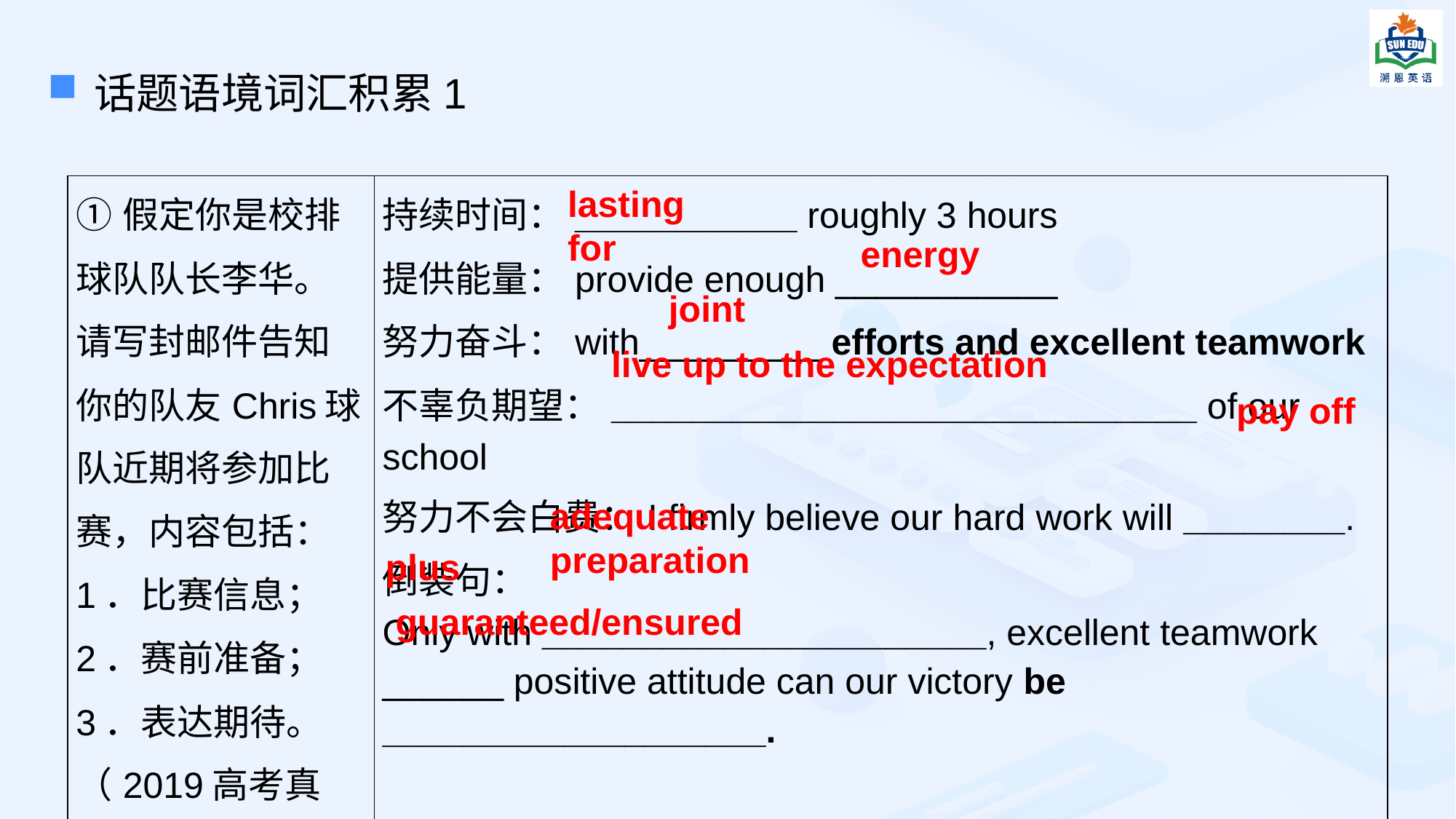

话题语境词汇积累1
| ①假定你是校排球队队长李华。请写封邮件告知你的队友Chris球队近期将参加比赛，内容包括：1．比赛信息；2．赛前准备；3．表达期待。（2019高考真题） | 持续时间：\_\_\_\_\_\_\_\_\_\_\_ roughly 3 hours 提供能量：provide enough \_\_\_\_\_\_\_\_\_\_\_ 努力奋斗：with\_\_\_\_\_\_\_\_\_ efforts and excellent teamwork 不辜负期望：\_\_\_\_\_\_\_\_\_\_\_\_\_\_\_\_\_\_\_\_\_\_\_\_\_\_\_\_\_ of our school 努力不会白费：I firmly believe our hard work will \_\_\_\_\_\_\_\_. 倒装句： Only with \_\_\_\_\_\_\_\_\_\_\_\_\_\_\_\_\_\_\_\_\_\_, excellent teamwork \_\_\_\_\_\_ positive attitude can our victory be \_\_\_\_\_\_\_\_\_\_\_\_\_\_\_\_\_\_\_. 只有充分的准备、优秀的团队合作,加上积极的态度，我们的胜利才能保证/实现。 |
| --- | --- |
lasting for
energy
joint
live up to the expectation
pay off
adequate preparation
plus
guaranteed/ensured